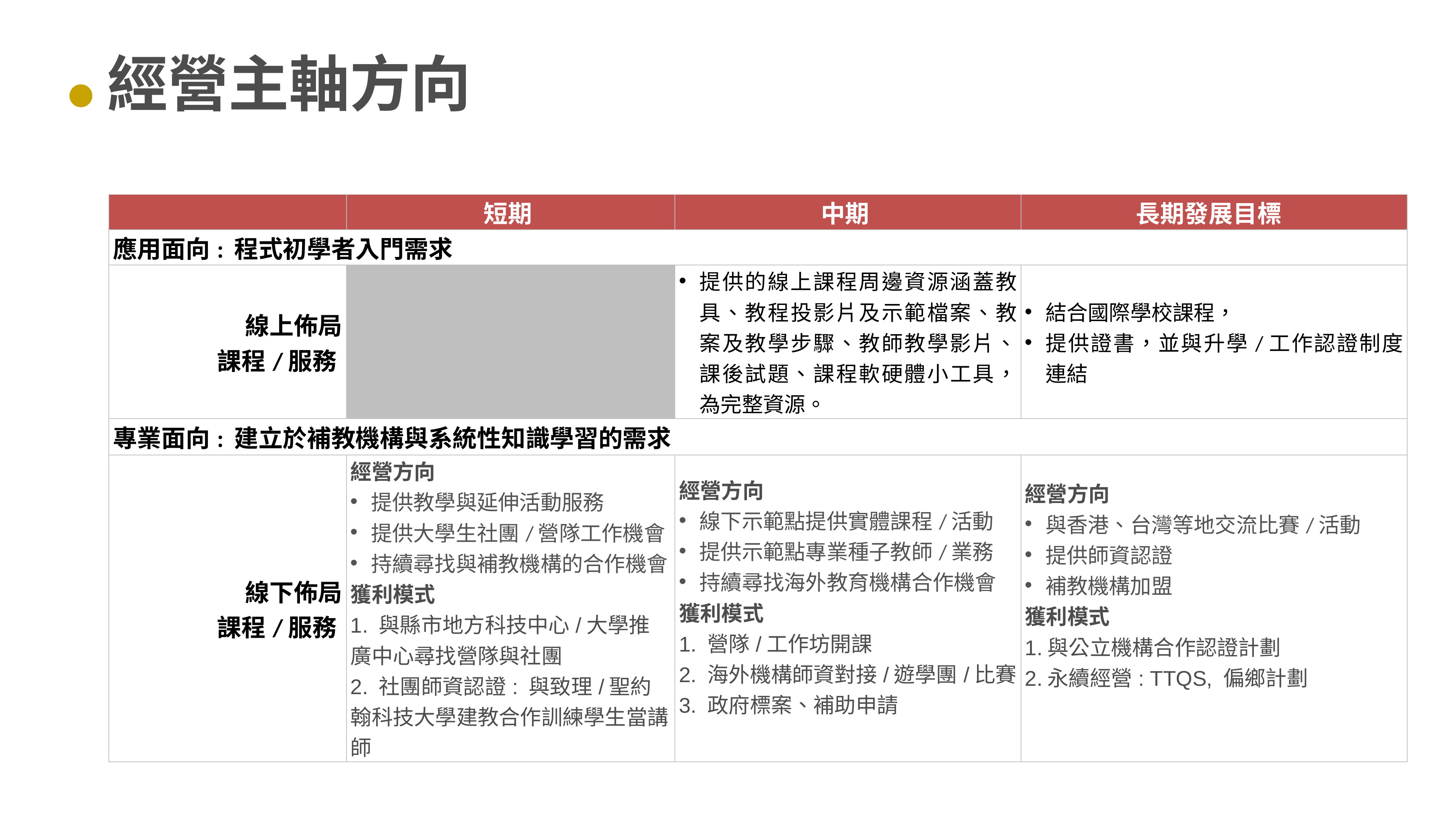

# 經營主軸方向
|  | 短期 | 中期 | 長期發展目標 |
| --- | --- | --- | --- |
| 應用面向: 程式初學者入門需求 |  |  |  |
| 線上佈局 課程/服務 |  | 提供的線上課程周邊資源涵蓋教具、教程投影片及示範檔案、教案及教學步驟、教師教學影片、課後試題、課程軟硬體小工具，為完整資源。 | 結合國際學校課程， 提供證書，並與升學/工作認證制度連結 |
| 專業面向: 建立於補教機構與系統性知識學習的需求 |  |  |  |
| 線下佈局 課程/服務 | 經營方向 提供教學與延伸活動服務 提供大學生社團/營隊工作機會 持續尋找與補教機構的合作機會 獲利模式 1. 與縣市地方科技中心/大學推廣中心尋找營隊與社團 2. 社團師資認證: 與致理/聖約翰科技大學建教合作訓練學生當講師 | 經營方向 線下示範點提供實體課程/活動 提供示範點專業種子教師/業務 持續尋找海外教育機構合作機會 獲利模式 1. 營隊/工作坊開課 2. 海外機構師資對接/遊學團/比賽 3. 政府標案、補助申請 | 經營方向 與香港、台灣等地交流比賽/活動 提供師資認證 補教機構加盟 獲利模式 1.與公立機構合作認證計劃 2.永續經營: TTQS, 偏鄉計劃 |